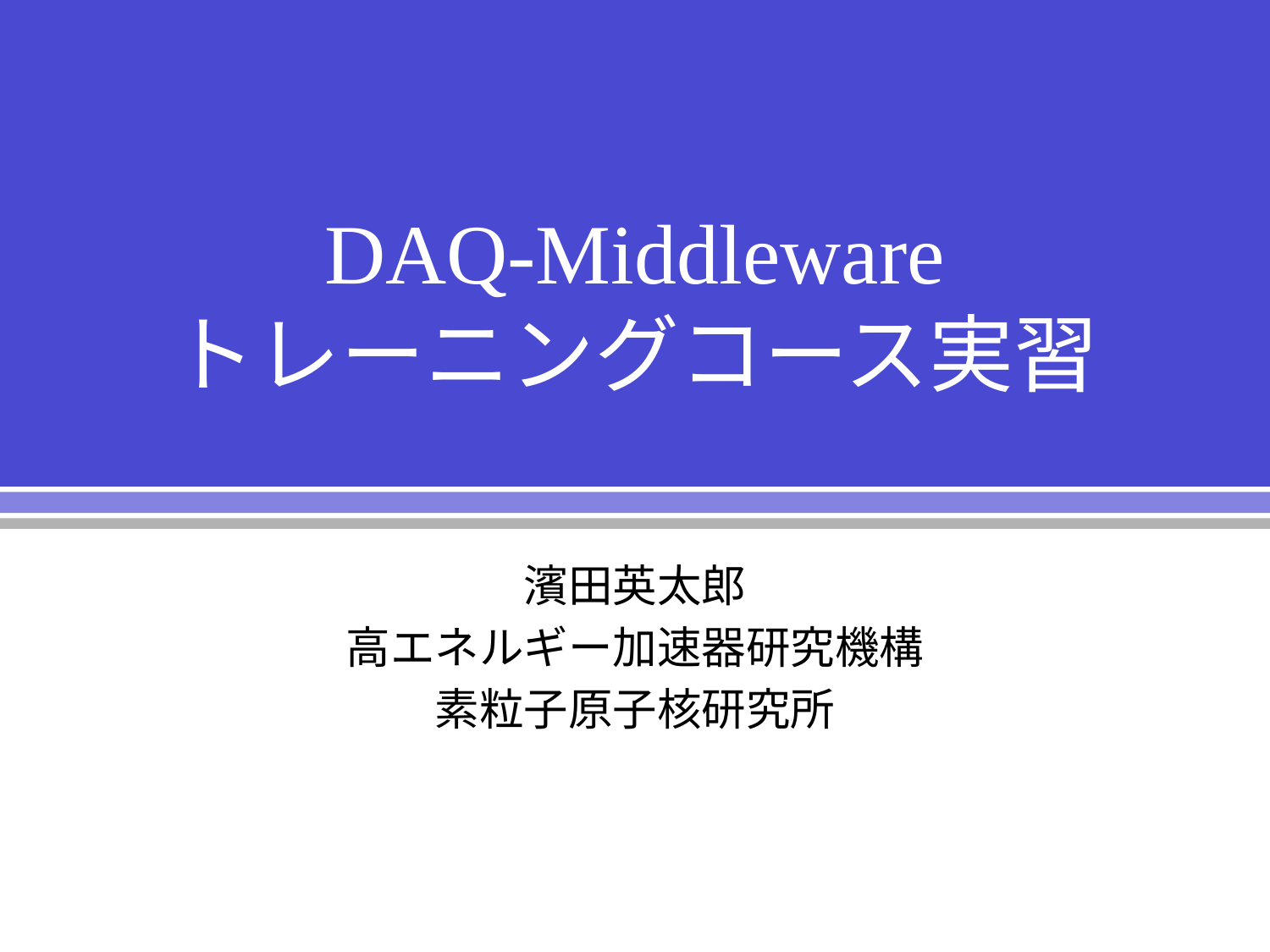

# DAQ-Middleware トレーニングコース実習
濱田英太郎
高エネルギー加速器研究機構
素粒子原子核研究所